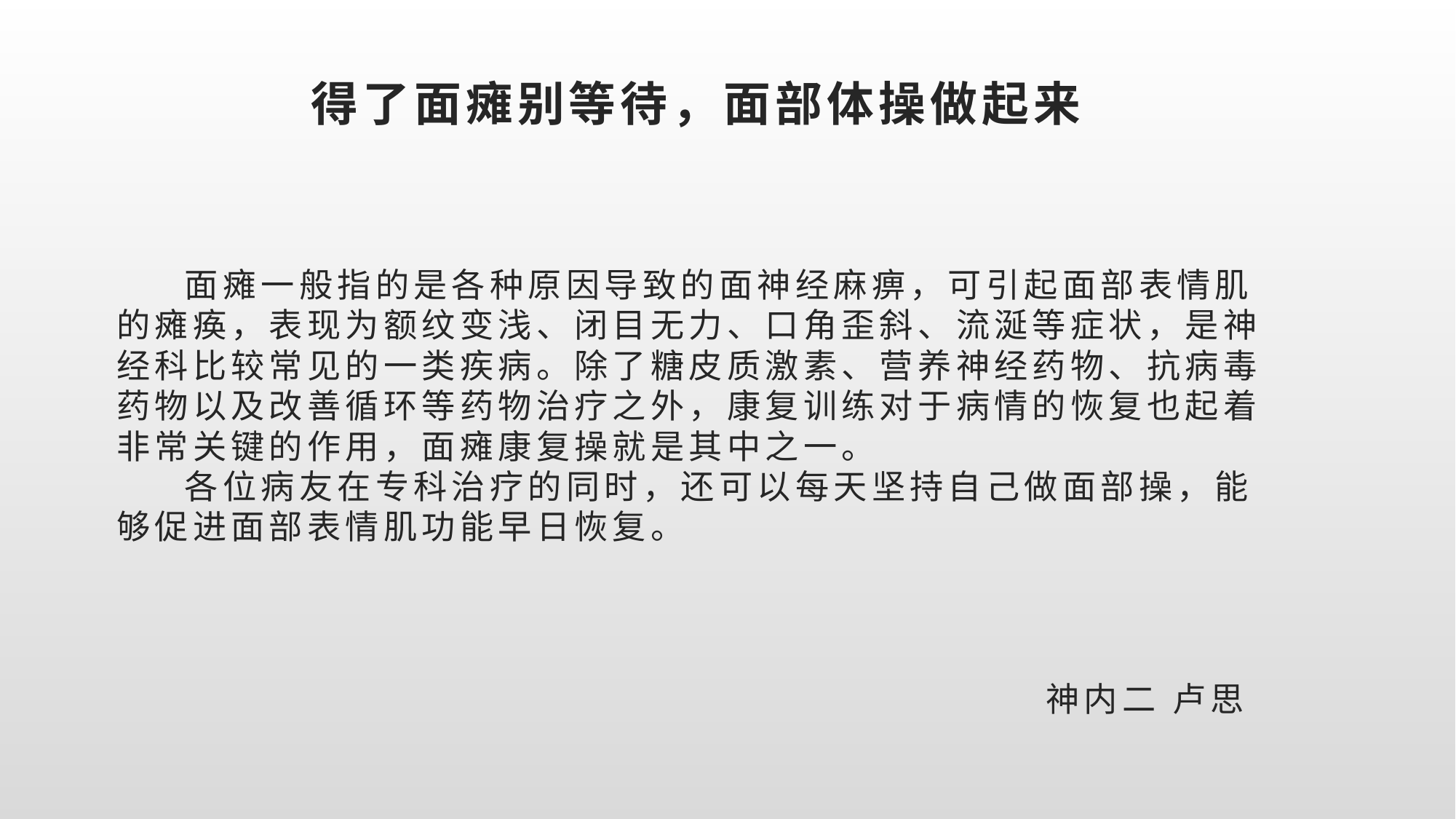

# 得了面瘫别等待，面部体操做起来
     面瘫一般指的是各种原因导致的面神经麻痹，可引起面部表情肌的瘫痪，表现为额纹变浅、闭目无力、口角歪斜、流涎等症状，是神经科比较常见的一类疾病。除了糖皮质激素、营养神经药物、抗病毒药物以及改善循环等药物治疗之外，康复训练对于病情的恢复也起着非常关键的作用，面瘫康复操就是其中之一。
     各位病友在专科治疗的同时，还可以每天坚持自己做面部操，能够促进面部表情肌功能早日恢复。
神内二 卢思